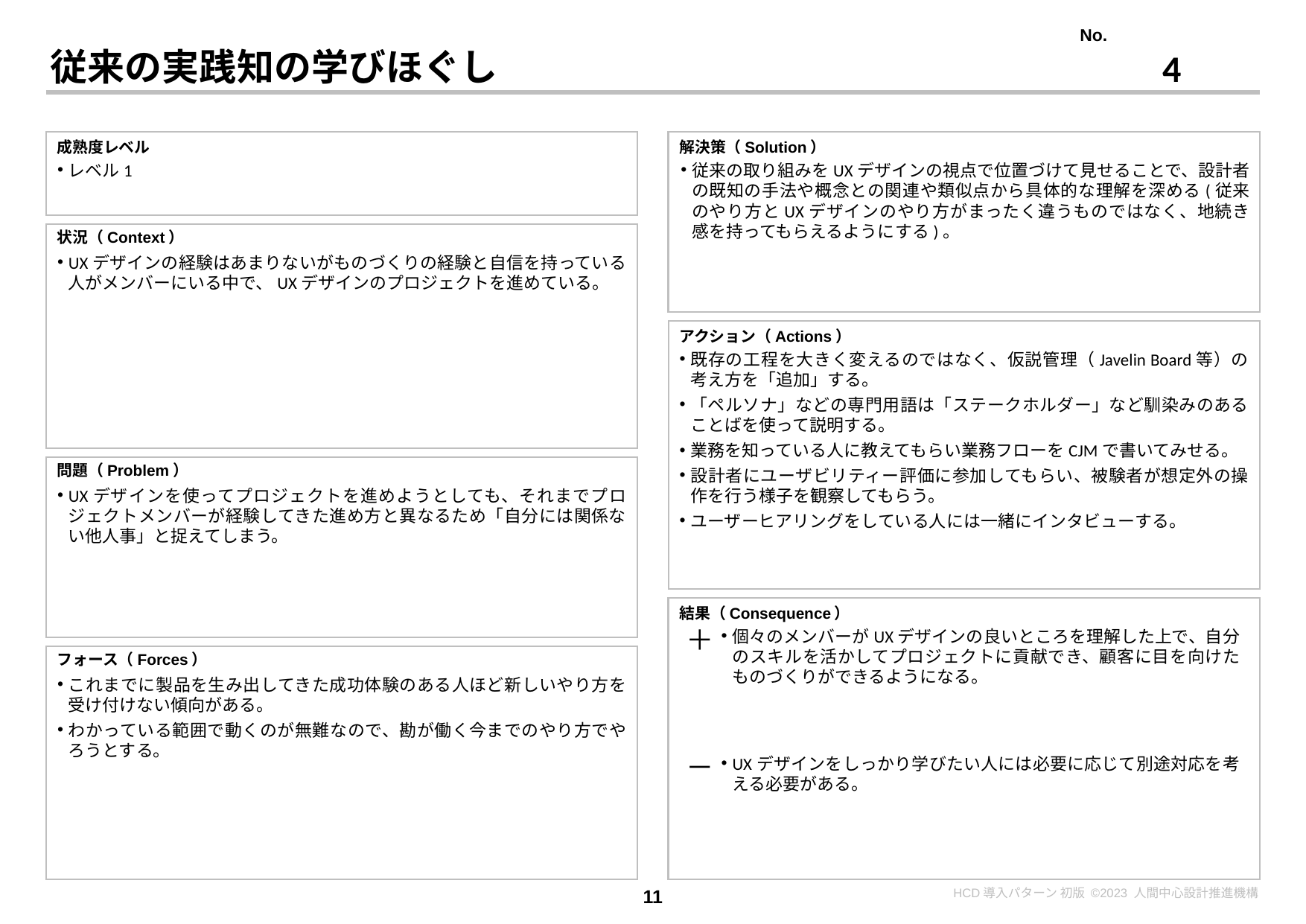

4
# 従来の実践知の学びほぐし
レベル1
従来の取り組みをUXデザインの視点で位置づけて見せることで、設計者の既知の手法や概念との関連や類似点から具体的な理解を深める(従来のやり方とUXデザインのやり方がまったく違うものではなく、地続き感を持ってもらえるようにする)。

UXデザインの経験はあまりないがものづくりの経験と自信を持っている人がメンバーにいる中で、UXデザインのプロジェクトを進めている。
既存の工程を大きく変えるのではなく、仮説管理（Javelin Board等）の考え方を「追加」する。
「ペルソナ」などの専門用語は「ステークホルダー」など馴染みのあることばを使って説明する。
業務を知っている人に教えてもらい業務フローをCJMで書いてみせる。
設計者にユーザビリティー評価に参加してもらい、被験者が想定外の操作を行う様子を観察してもらう。
ユーザーヒアリングをしている人には一緒にインタビューする。
UXデザインを使ってプロジェクトを進めようとしても、それまでプロジェクトメンバーが経験してきた進め方と異なるため「自分には関係ない他人事」と捉えてしまう。
個々のメンバーがUXデザインの良いところを理解した上で、自分のスキルを活かしてプロジェクトに貢献でき、顧客に目を向けたものづくりができるようになる。

これまでに製品を生み出してきた成功体験のある人ほど新しいやり方を受け付けない傾向がある。
わかっている範囲で動くのが無難なので、勘が働く今までのやり方でやろうとする。
UXデザインをしっかり学びたい人には必要に応じて別途対応を考える必要がある。
11